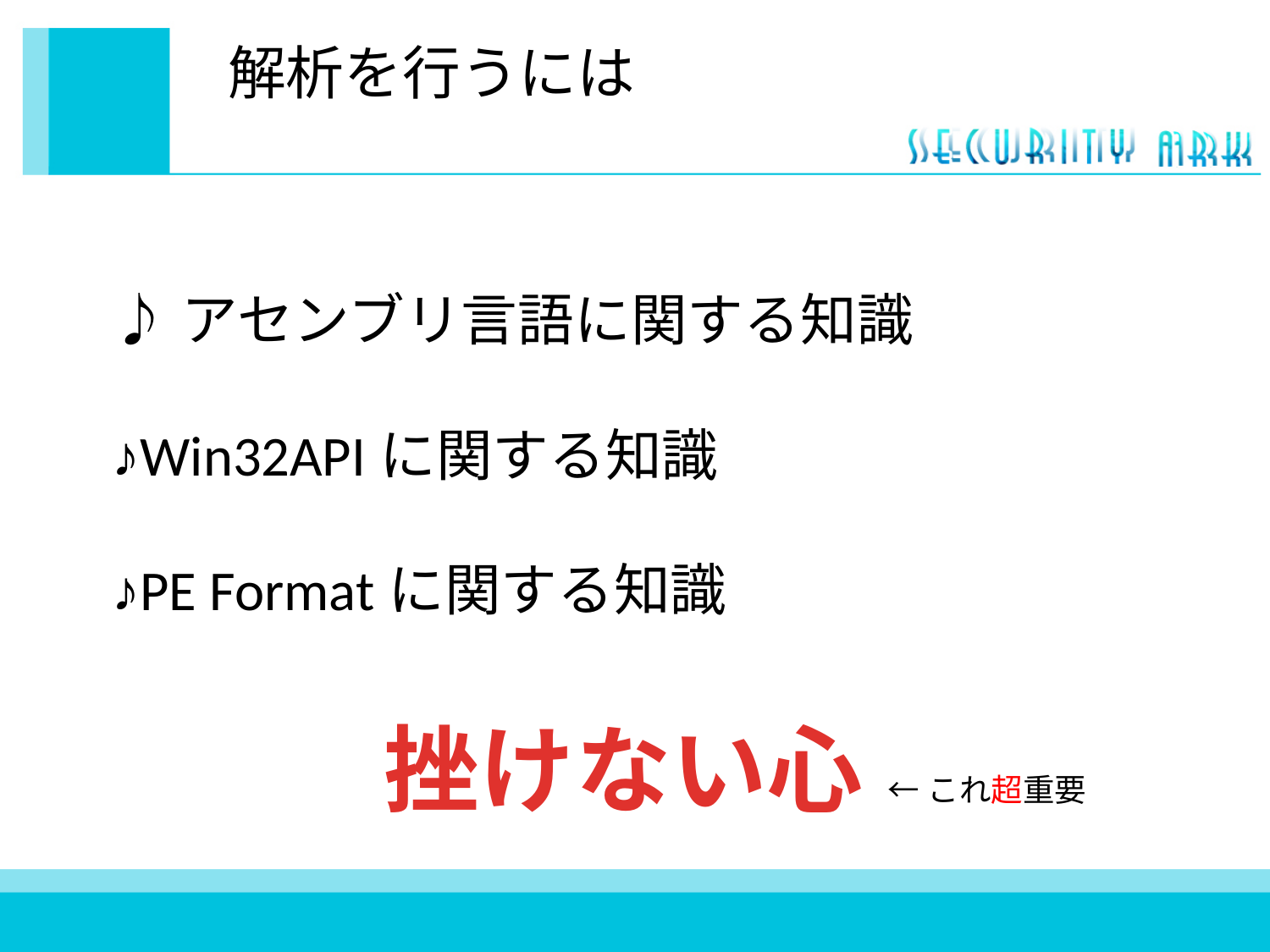

# 解析を行うには
♪アセンブリ言語に関する知識

♪Win32APIに関する知識

♪PE Formatに関する知識
挫けない心
←これ超重要